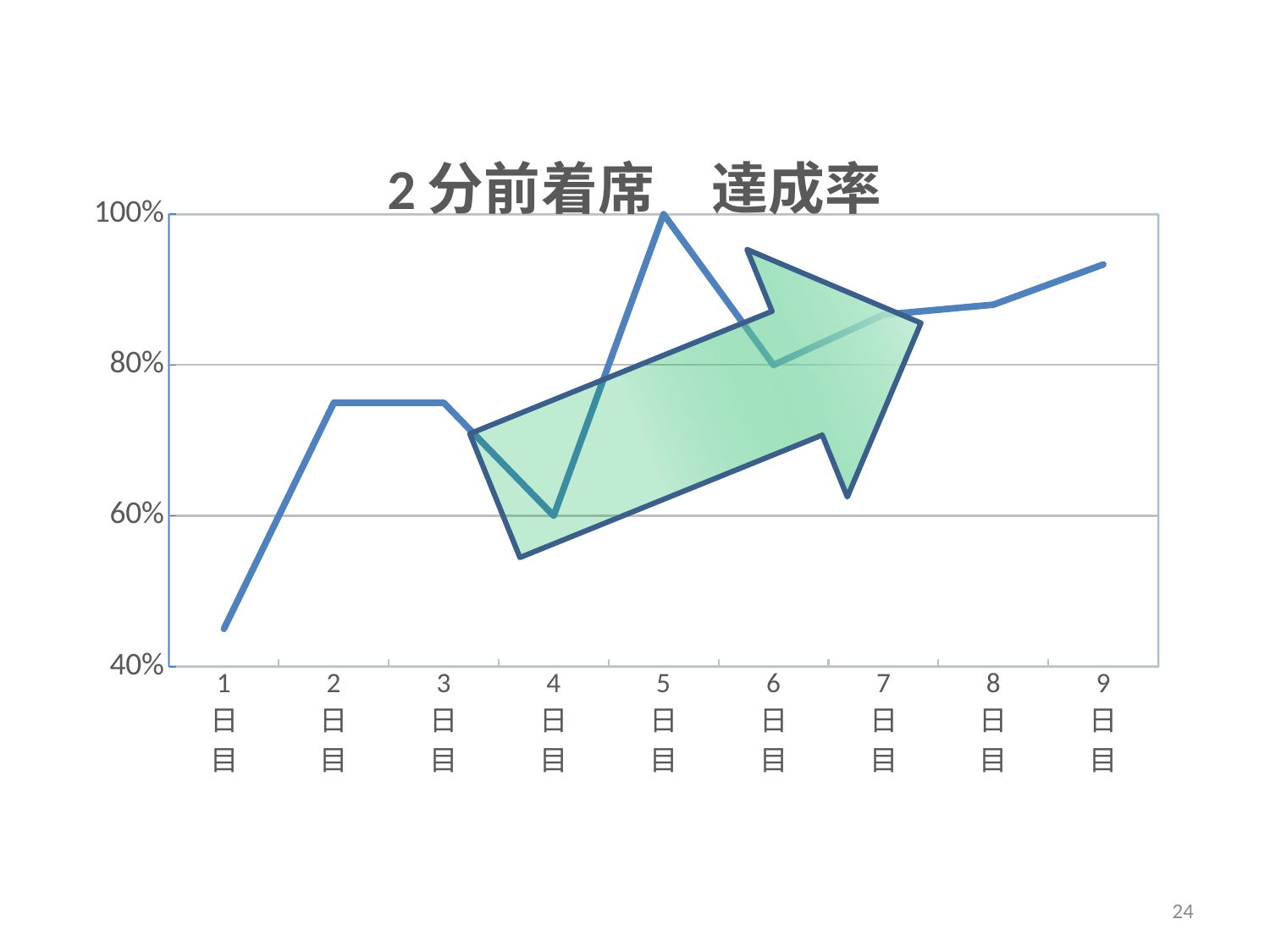

### Chart: 2分前着席　達成率

| Category |  |
|---|---|
| 1日目 | 0.45 |
| 2日目 | 0.75 |
| 3日目 | 0.75 |
| 4日目 | 0.6 |
| 5日目 | 1.0 |
| 6日目 | 0.8 |
| 7日目 | 0.8666666666666667 |
| 8日目 | 0.88 |
| 9日目 | 0.9333333333333333 |
24